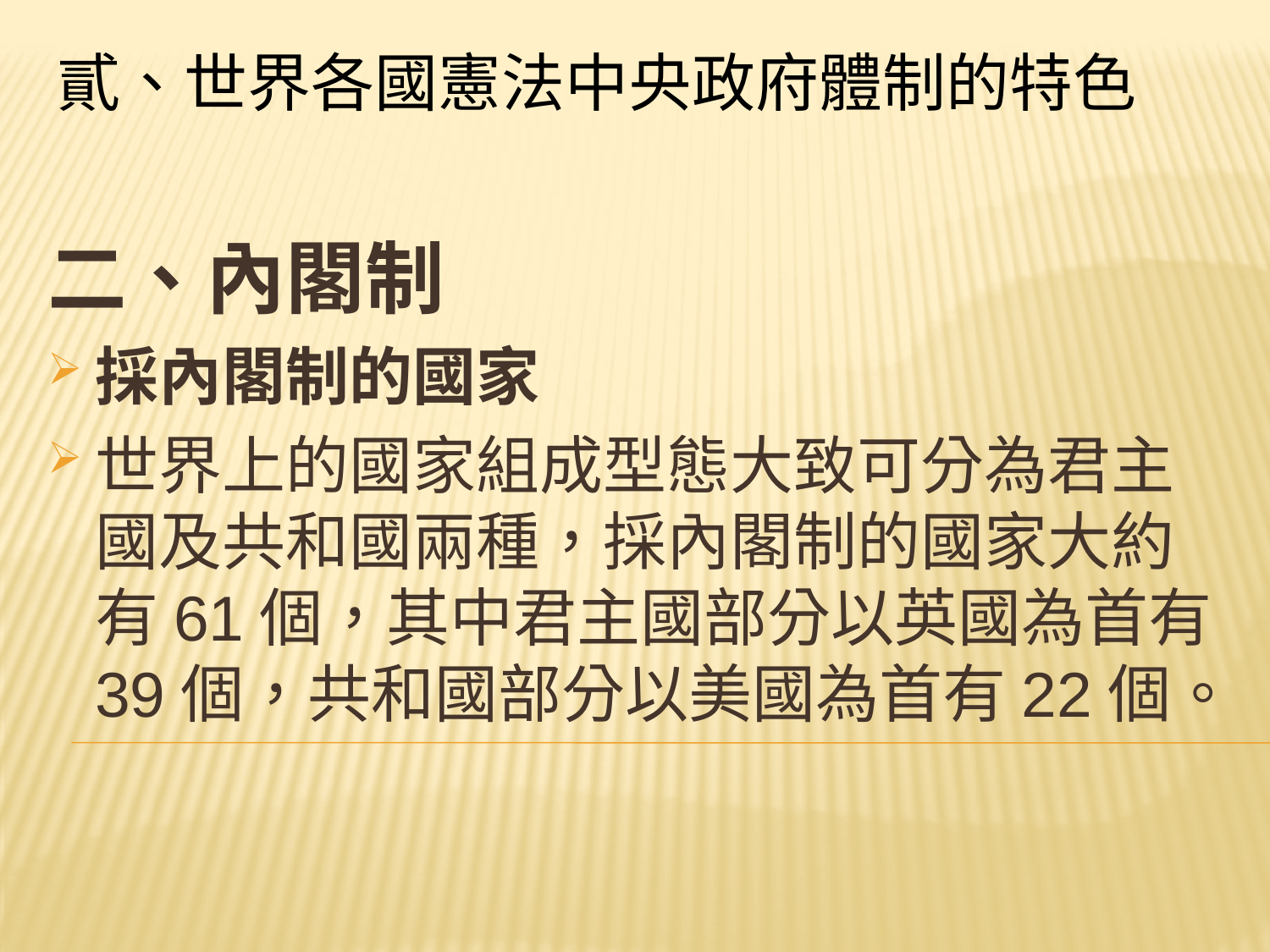

# 貳、世界各國憲法中央政府體制的特色
二、內閣制
採內閣制的國家
世界上的國家組成型態大致可分為君主國及共和國兩種，採內閣制的國家大約有61個，其中君主國部分以英國為首有39個，共和國部分以美國為首有22個。